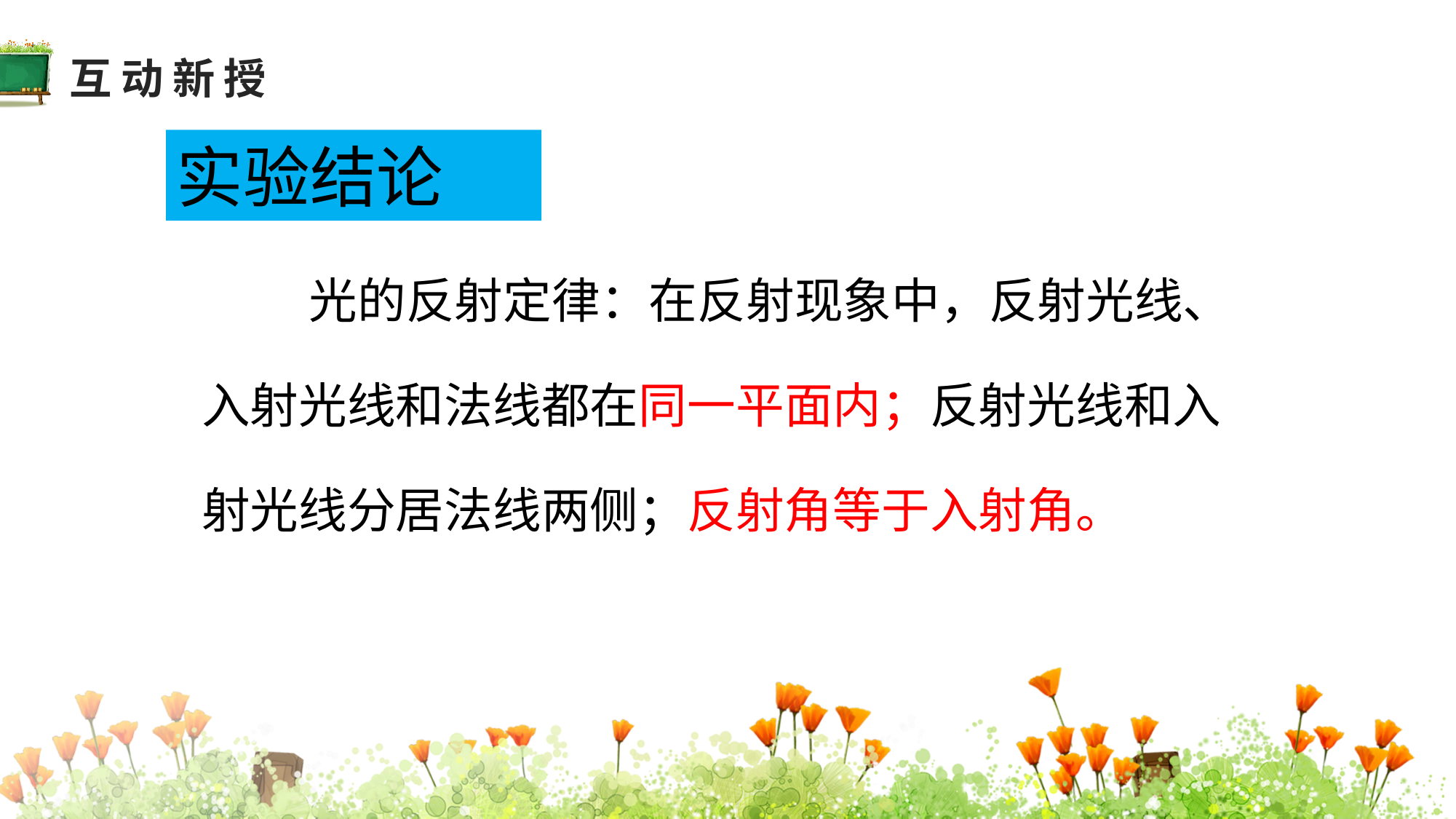

互动新授
实验结论
   光的反射定律：在反射现象中，反射光线、入射光线和法线都在同一平面内；反射光线和入射光线分居法线两侧；反射角等于入射角。